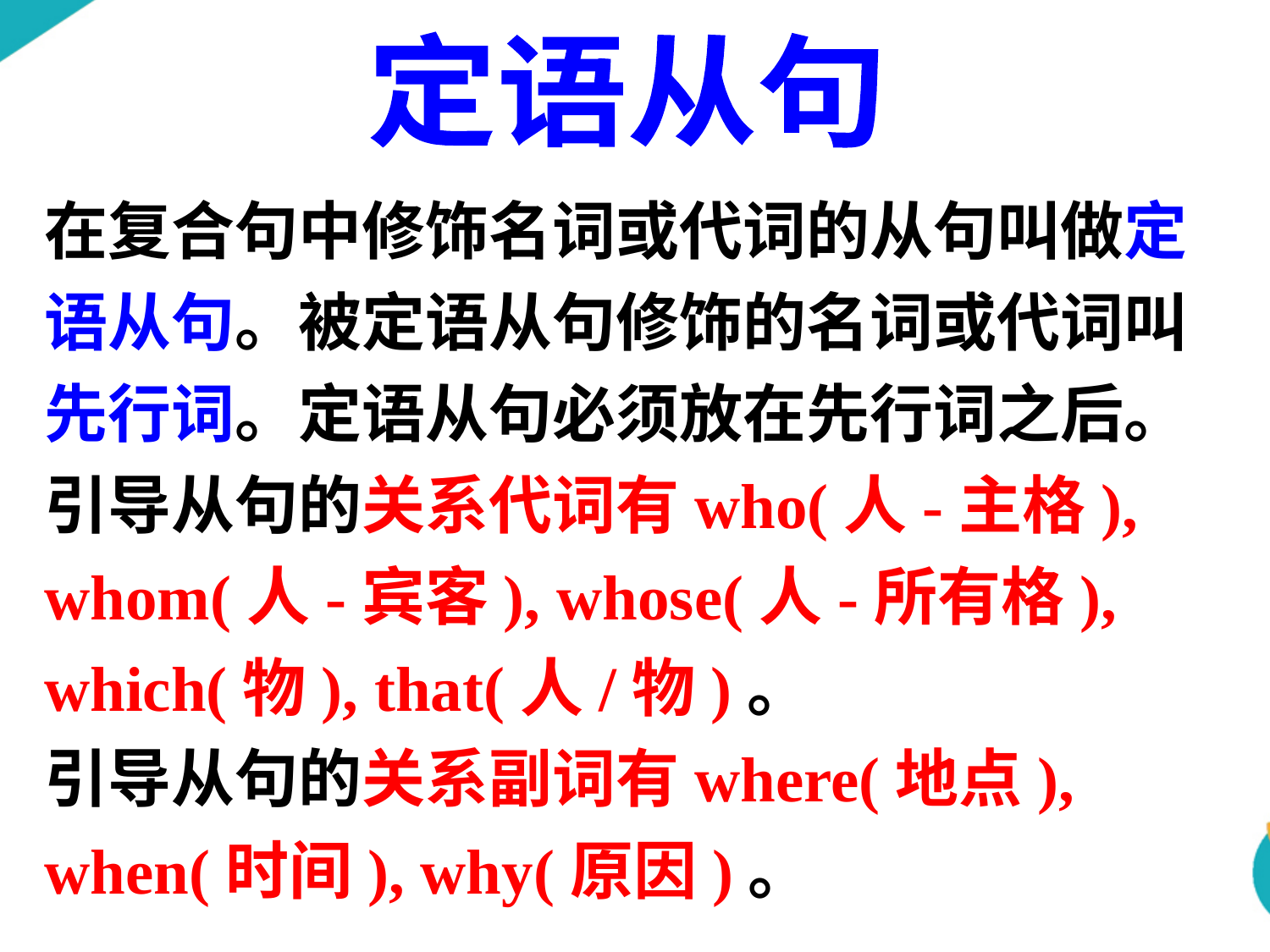

定语从句
在复合句中修饰名词或代词的从句叫做定语从句。被定语从句修饰的名词或代词叫先行词。定语从句必须放在先行词之后。引导从句的关系代词有who(人-主格), whom(人-宾客), whose(人-所有格), which(物), that(人/物)。
引导从句的关系副词有where(地点), when(时间), why(原因)。